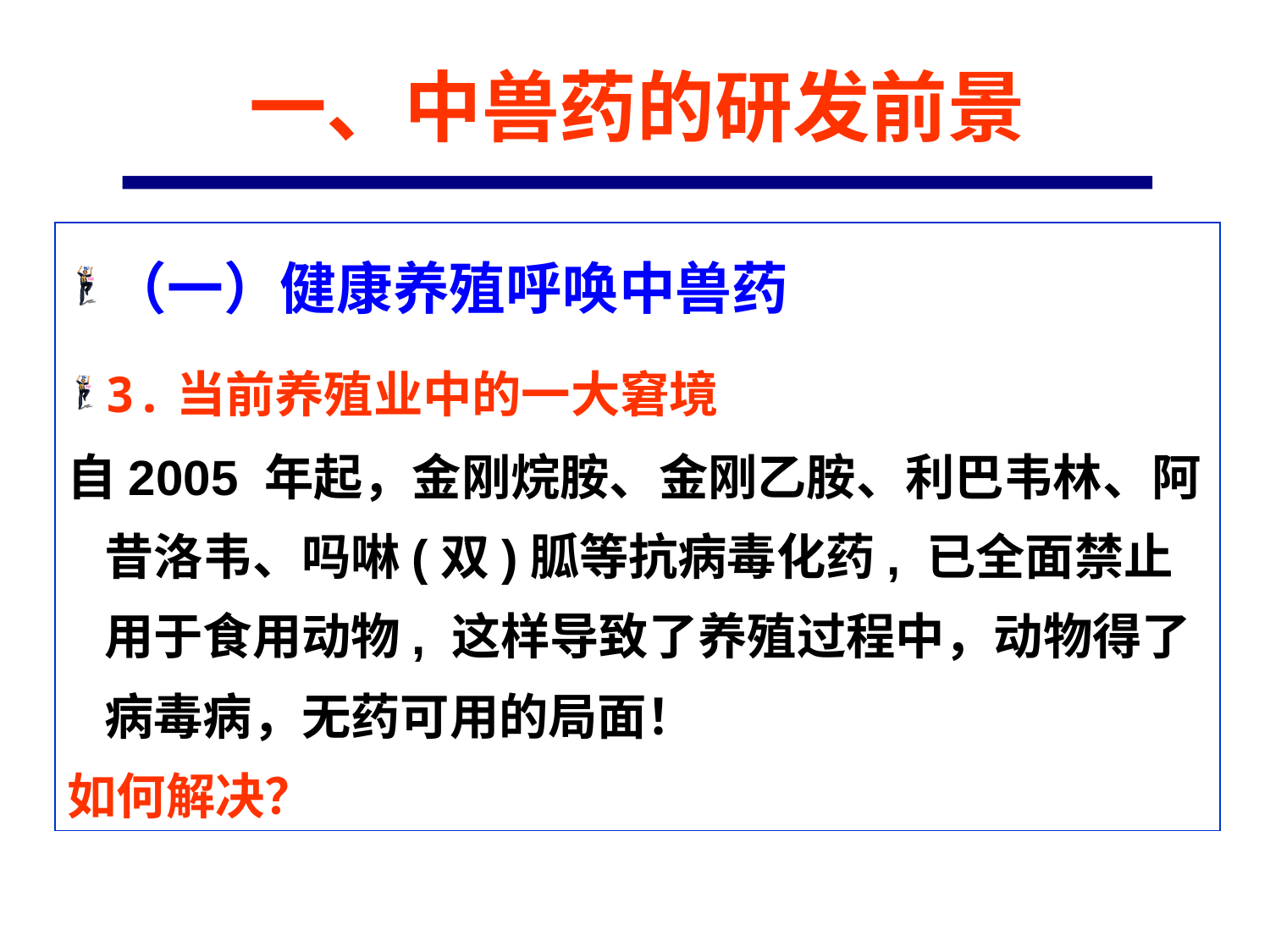

一、中兽药的研发前景

（一）健康养殖呼唤中兽药
3.当前养殖业中的一大窘境
自2005 年起，金刚烷胺、金刚乙胺、利巴韦林、阿昔洛韦、吗啉(双)胍等抗病毒化药, 已全面禁止用于食用动物, 这样导致了养殖过程中，动物得了病毒病，无药可用的局面！
如何解决？